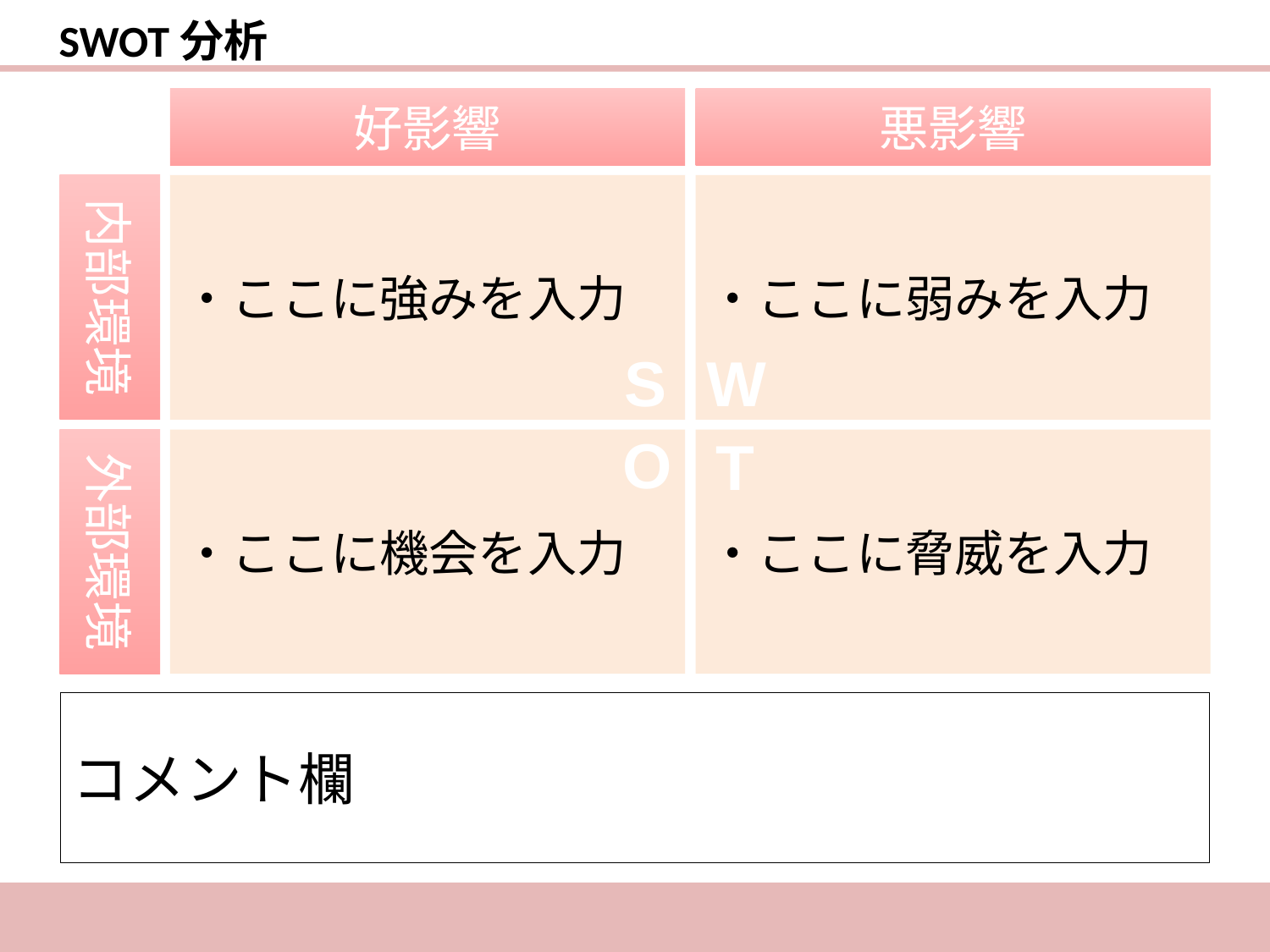

SWOT分析

好影響
悪影響
内部環境
・ここに強みを入力
・ここに弱みを入力
S
W
O
T
外部環境
・ここに機会を入力
・ここに脅威を入力
コメント欄